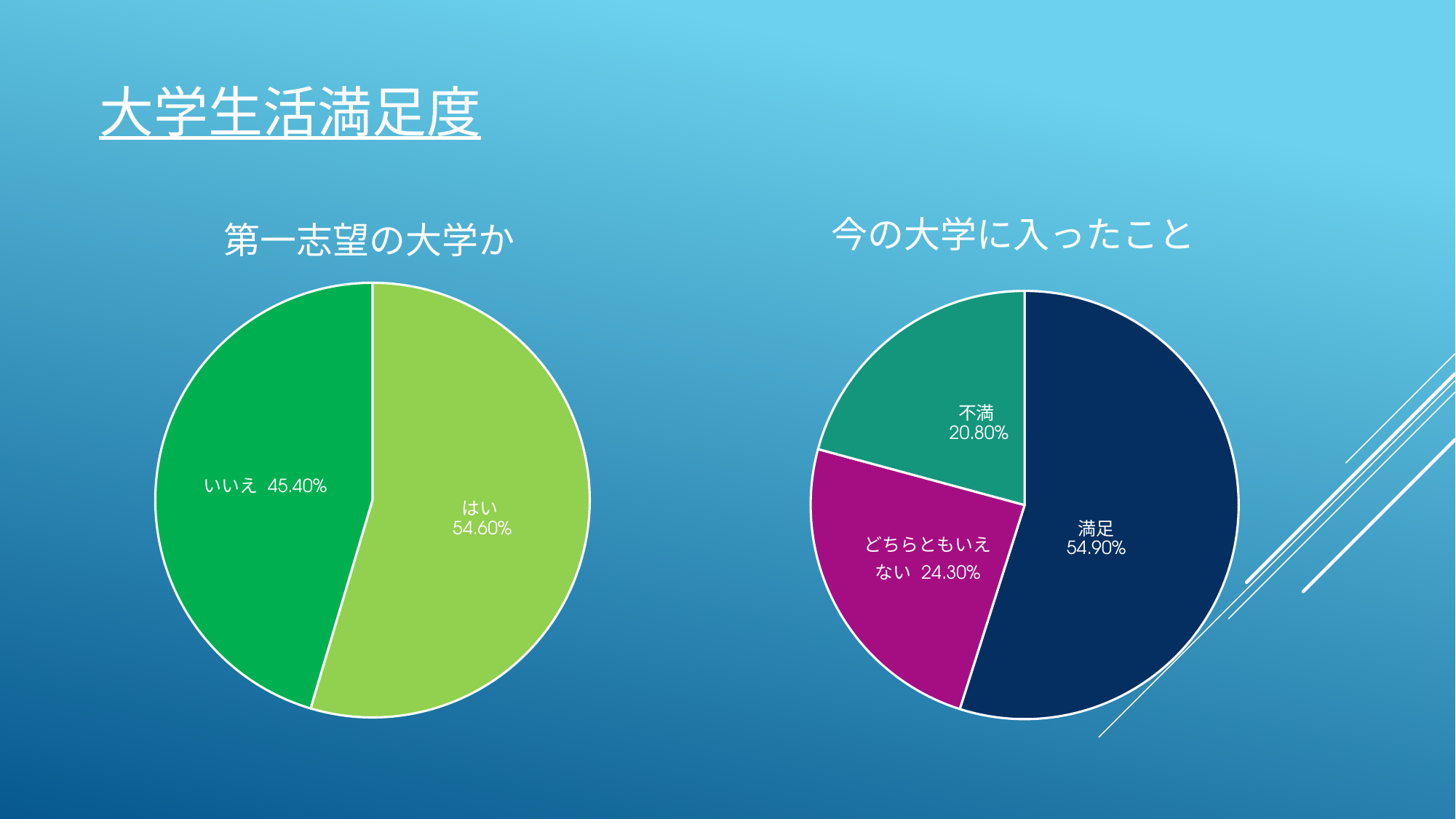

# 大学生活満足度

### Chart: 今の大学に入ったこと

| Category | 今の大学に入ったこと |
|---|---|
| 満足 | 0.549 |
| どちらともいえない | 0.243 |
| 不満 | 0.208 |

### Chart: 第一志望の大学か

| Category | 第一志望の大学か |
|---|---|
| はい | 0.546 |
| いいえ | 0.454 |